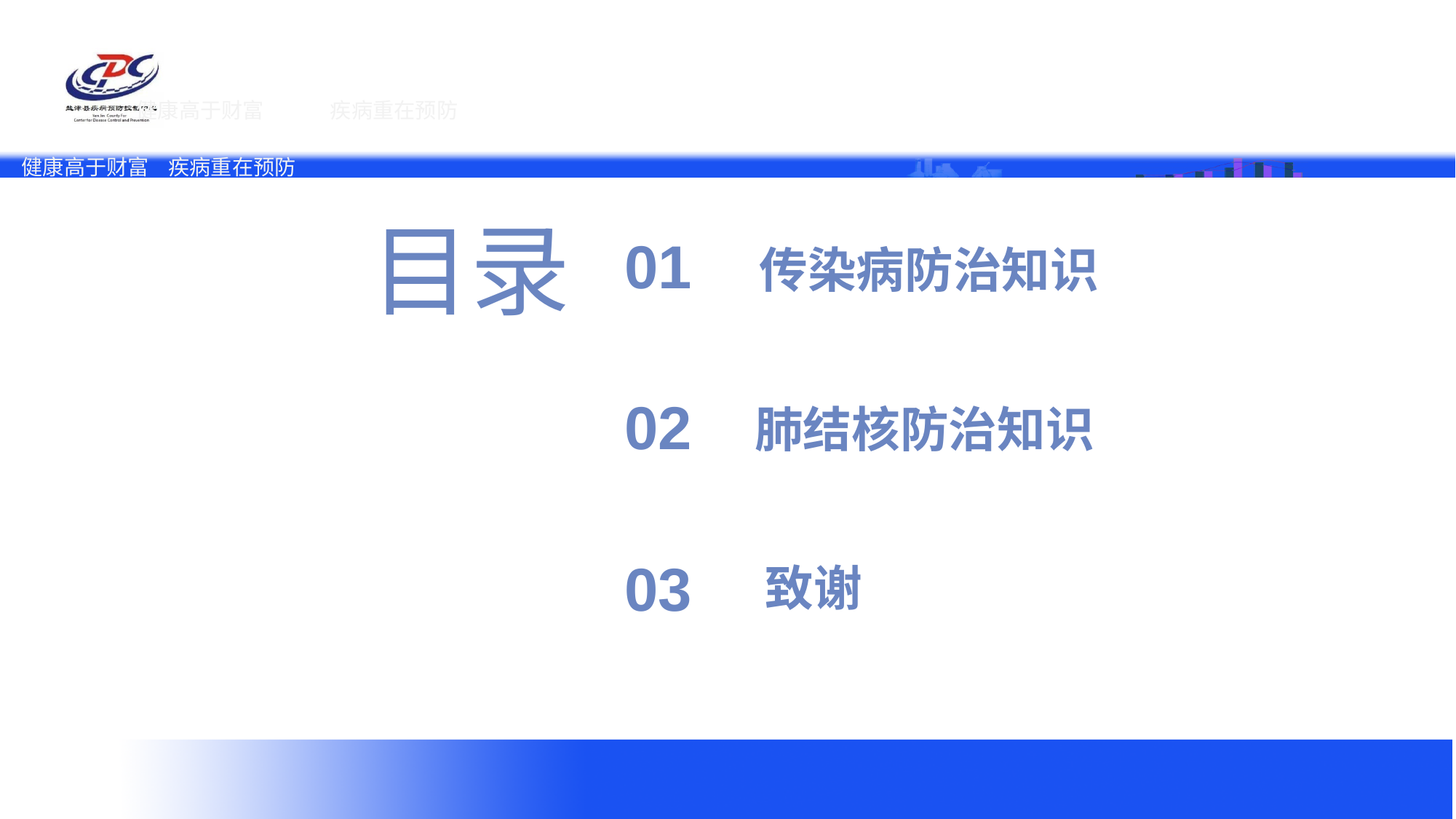

目录
01
传染病防治知识
02
肺结核防治知识
03
致谢